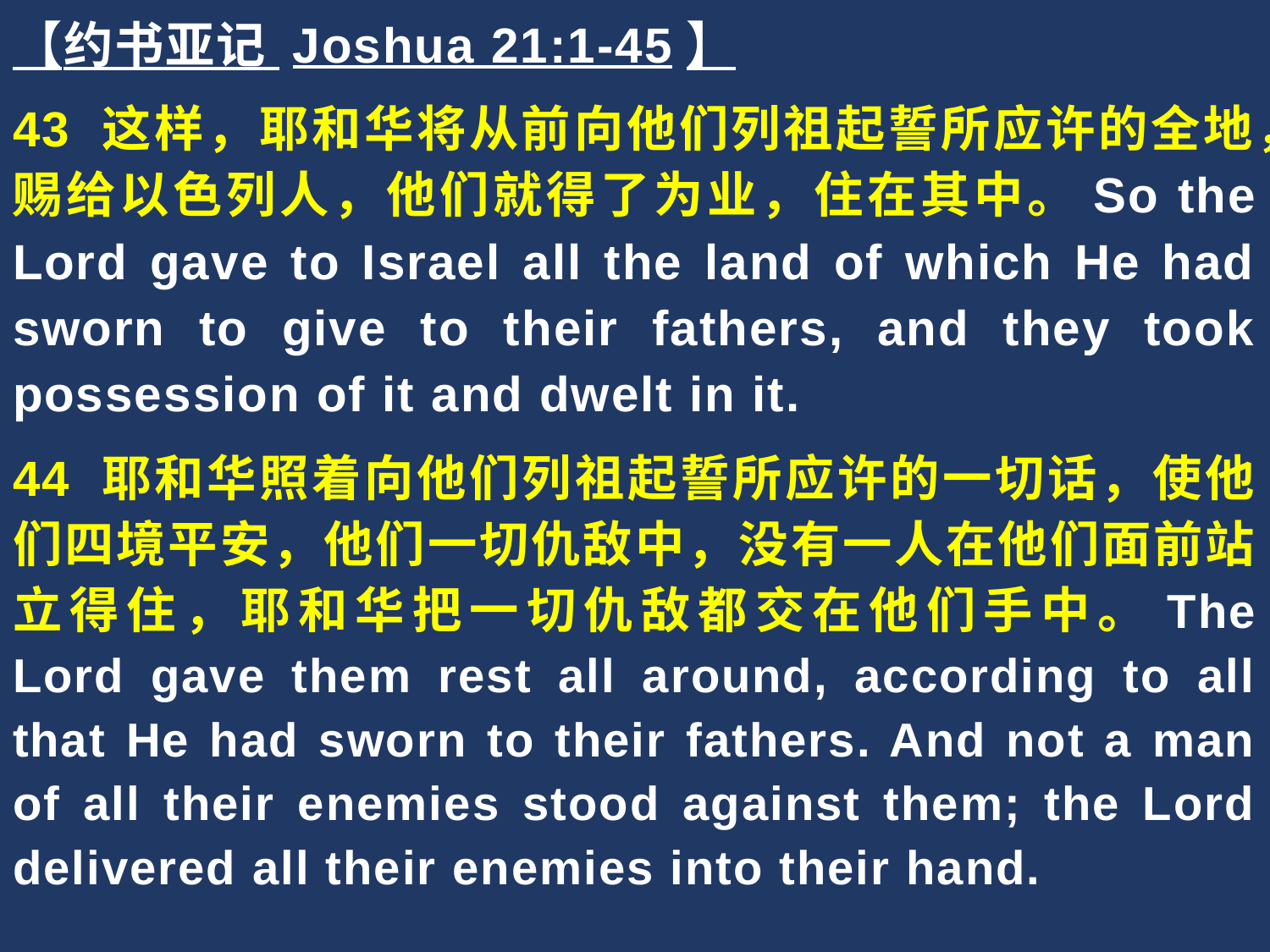

【约书亚记 Joshua 21:1-45】
43 这样，耶和华将从前向他们列祖起誓所应许的全地，赐给以色列人，他们就得了为业，住在其中。So the Lord gave to Israel all the land of which He had sworn to give to their fathers, and they took possession of it and dwelt in it.
44 耶和华照着向他们列祖起誓所应许的一切话，使他们四境平安，他们一切仇敌中，没有一人在他们面前站立得住，耶和华把一切仇敌都交在他们手中。The Lord gave them rest all around, according to all that He had sworn to their fathers. And not a man of all their enemies stood against them; the Lord delivered all their enemies into their hand.